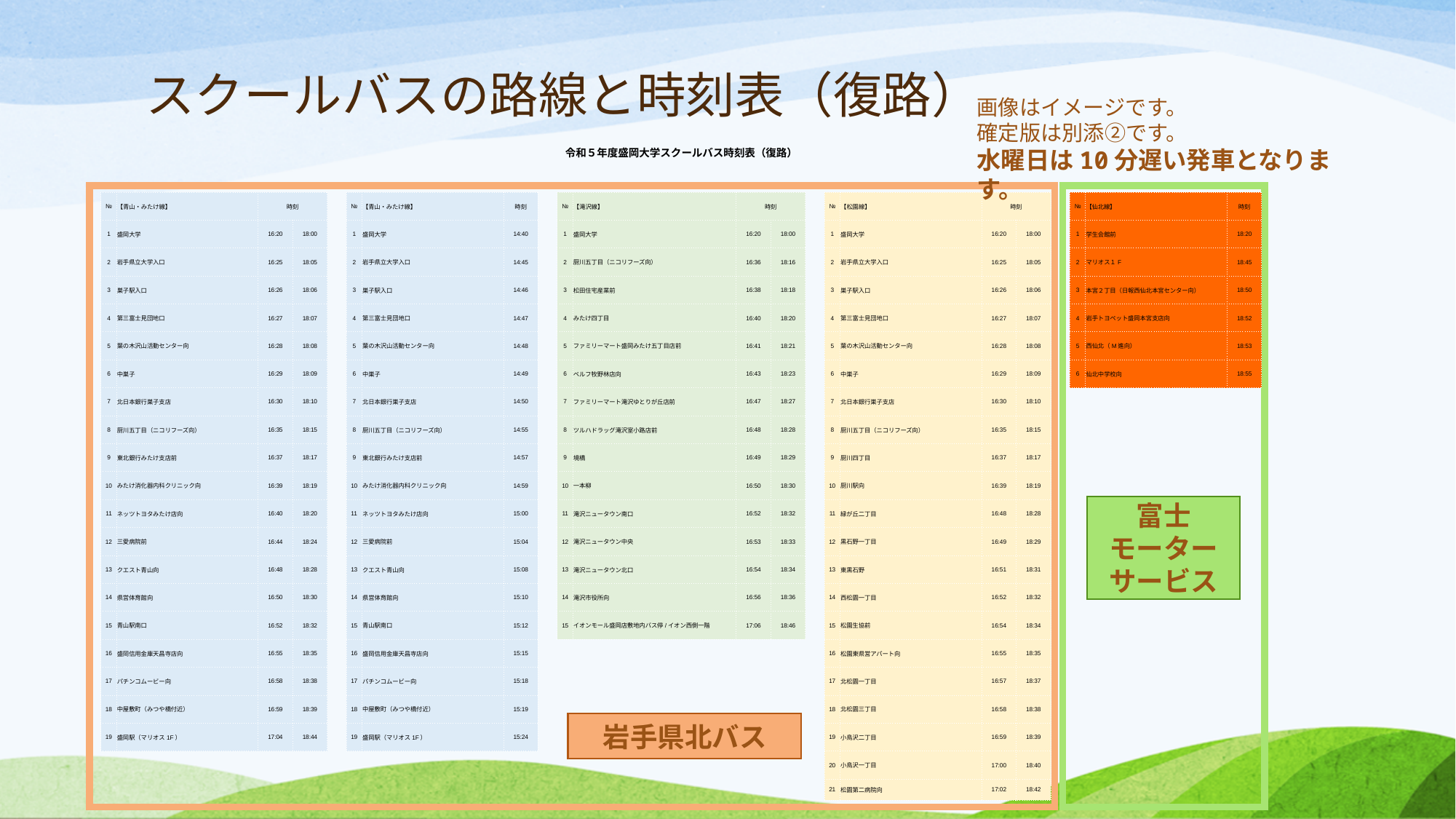

# スクールバスの路線と時刻表（復路）
画像はイメージです。
確定版は別添②です。
水曜日は10分遅い発車となります。
| 令和５年度盛岡大学スクールバス時刻表（復路） |  |  |  |  |  |  |  |  |  |  |  |  |  |  |  |  |  |  |  |  |  |
| --- | --- | --- | --- | --- | --- | --- | --- | --- | --- | --- | --- | --- | --- | --- | --- | --- | --- | --- | --- | --- | --- |
|  |  |  |  |  |  |  |  |  |  |  |  |  |  |  |  |  |  |  |  |  |  |
| № | 【青山・みたけ線】 | 時刻 |  |  | № | 【青山・みたけ線】 | 時刻 |  | № | 【滝沢線】 | 時刻 |  |  | № | 【松園線】 | 時刻 |  |  | № | 【仙北線】 | 時刻 |
| 1 | 盛岡大学 | 16:20 | 18:00 |  | 1 | 盛岡大学 | 14:40 |  | 1 | 盛岡大学 | 16:20 | 18:00 |  | 1 | 盛岡大学 | 16:20 | 18:00 |  | 1 | 学生会館前 | 18:20 |
| 2 | 岩手県立大学入口 | 16:25 | 18:05 |  | 2 | 岩手県立大学入口 | 14:45 |  | 2 | 厨川五丁目（ニコリフーズ向） | 16:36 | 18:16 |  | 2 | 岩手県立大学入口 | 16:25 | 18:05 |  | 2 | マリオス１F | 18:45 |
| 3 | 巣子駅入口 | 16:26 | 18:06 |  | 3 | 巣子駅入口 | 14:46 |  | 3 | 松田住宅産業前 | 16:38 | 18:18 |  | 3 | 巣子駅入口 | 16:26 | 18:06 |  | 3 | 本宮２丁目（日報西仙北本宮センター向） | 18:50 |
| 4 | 第三富士見団地口 | 16:27 | 18:07 |  | 4 | 第三富士見団地口 | 14:47 |  | 4 | みたけ四丁目 | 16:40 | 18:20 |  | 4 | 第三富士見団地口 | 16:27 | 18:07 |  | 4 | 岩手トヨペット盛岡本宮支店向 | 18:52 |
| 5 | 葉の木沢山活動センター向 | 16:28 | 18:08 |  | 5 | 葉の木沢山活動センター向 | 14:48 |  | 5 | ファミリーマート盛岡みたけ五丁目店前 | 16:41 | 18:21 |  | 5 | 葉の木沢山活動センター向 | 16:28 | 18:08 |  | 5 | 西仙北（M進向） | 18:53 |
| 6 | 中巣子 | 16:29 | 18:09 |  | 6 | 中巣子 | 14:49 |  | 6 | ベルフ牧野林店向 | 16:43 | 18:23 |  | 6 | 中巣子 | 16:29 | 18:09 |  | 6 | 仙北中学校向 | 18:55 |
| 7 | 北日本銀行巣子支店 | 16:30 | 18:10 |  | 7 | 北日本銀行巣子支店 | 14:50 |  | 7 | ファミリーマート滝沢ゆとりが丘店前 | 16:47 | 18:27 |  | 7 | 北日本銀行巣子支店 | 16:30 | 18:10 |  |  |  |  |
| 8 | 厨川五丁目（ニコリフーズ向） | 16:35 | 18:15 |  | 8 | 厨川五丁目（ニコリフーズ向） | 14:55 |  | 8 | ツルハドラッグ滝沢室小路店前 | 16:48 | 18:28 |  | 8 | 厨川五丁目（ニコリフーズ向） | 16:35 | 18:15 |  |  |  |  |
| 9 | 東北銀行みたけ支店前 | 16:37 | 18:17 |  | 9 | 東北銀行みたけ支店前 | 14:57 |  | 9 | 境橋 | 16:49 | 18:29 |  | 9 | 厨川四丁目 | 16:37 | 18:17 |  |  |  |  |
| 10 | みたけ消化器内科クリニック向 | 16:39 | 18:19 |  | 10 | みたけ消化器内科クリニック向 | 14:59 |  | 10 | 一本柳 | 16:50 | 18:30 |  | 10 | 厨川駅向 | 16:39 | 18:19 |  |  |  |  |
| 11 | ネッツトヨタみたけ店向 | 16:40 | 18:20 |  | 11 | ネッツトヨタみたけ店向 | 15:00 |  | 11 | 滝沢ニュータウン南口 | 16:52 | 18:32 |  | 11 | 緑が丘二丁目 | 16:48 | 18:28 |  |  |  |  |
| 12 | 三愛病院前 | 16:44 | 18:24 |  | 12 | 三愛病院前 | 15:04 |  | 12 | 滝沢ニュータウン中央 | 16:53 | 18:33 |  | 12 | 黒石野一丁目 | 16:49 | 18:29 |  |  |  |  |
| 13 | クエスト青山向 | 16:48 | 18:28 |  | 13 | クエスト青山向 | 15:08 |  | 13 | 滝沢ニュータウン北口 | 16:54 | 18:34 |  | 13 | 東黒石野 | 16:51 | 18:31 |  |  |  |  |
| 14 | 県営体育館向 | 16:50 | 18:30 |  | 14 | 県営体育館向 | 15:10 |  | 14 | 滝沢市役所向 | 16:56 | 18:36 |  | 14 | 西松園一丁目 | 16:52 | 18:32 |  |  |  |  |
| 15 | 青山駅南口 | 16:52 | 18:32 |  | 15 | 青山駅南口 | 15:12 |  | 15 | イオンモール盛岡店敷地内バス停/イオン西側一階 | 17:06 | 18:46 |  | 15 | 松園生協前 | 16:54 | 18:34 |  |  |  |  |
| 16 | 盛岡信用金庫天昌寺店向 | 16:55 | 18:35 |  | 16 | 盛岡信用金庫天昌寺店向 | 15:15 |  |  |  |  |  |  | 16 | 松園東県営アパート向 | 16:55 | 18:35 |  |  |  |  |
| 17 | パチンコムービー向 | 16:58 | 18:38 |  | 17 | パチンコムービー向 | 15:18 |  |  |  |  |  |  | 17 | 北松園一丁目 | 16:57 | 18:37 |  |  |  |  |
| 18 | 中屋敷町（みつや橋付近） | 16:59 | 18:39 |  | 18 | 中屋敷町（みつや橋付近） | 15:19 |  |  |  |  |  |  | 18 | 北松園三丁目 | 16:58 | 18:38 |  |  |  |  |
| 19 | 盛岡駅（マリオス1F） | 17:04 | 18:44 |  | 19 | 盛岡駅（マリオス1F） | 15:24 |  |  |  |  |  |  | 19 | 小鳥沢二丁目 | 16:59 | 18:39 |  |  |  |  |
|  |  |  |  |  |  |  |  |  |  |  |  |  |  | 20 | 小鳥沢一丁目 | 17:00 | 18:40 |  |  |  |  |
|  |  |  |  |  |  |  |  |  |  |  |  |  |  | 21 | 松園第二病院向 | 17:02 | 18:42 |  |  |  |  |

富士
モーター
サービス
岩手県北バス